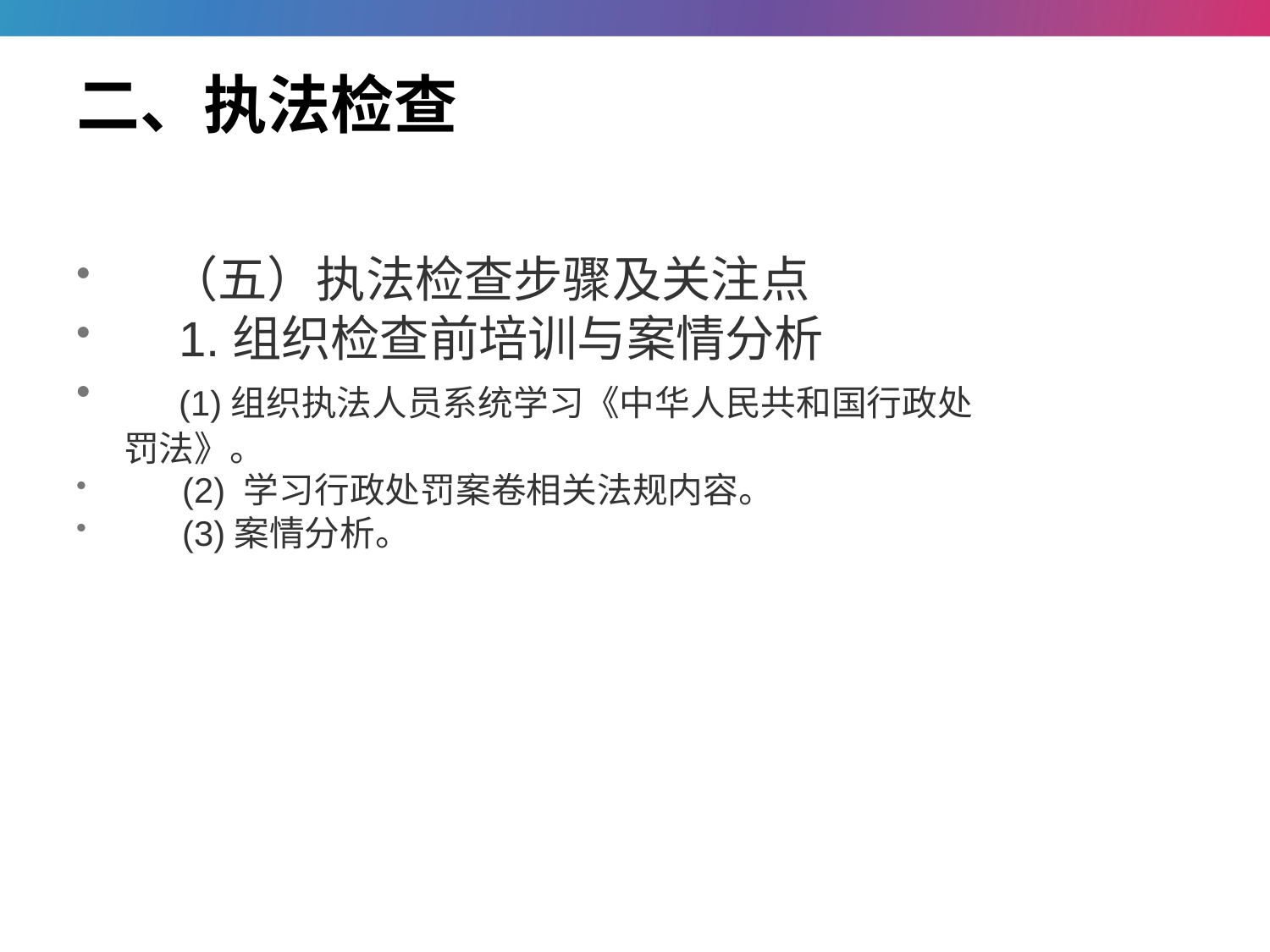

# 二、执法检查
   （五）执法检查步骤及关注点
    1.组织检查前培训与案情分析
    (1)组织执法人员系统学习《中华人民共和国行政处罚法》。
      (2) 学习行政处罚案卷相关法规内容。
      (3)案情分析。